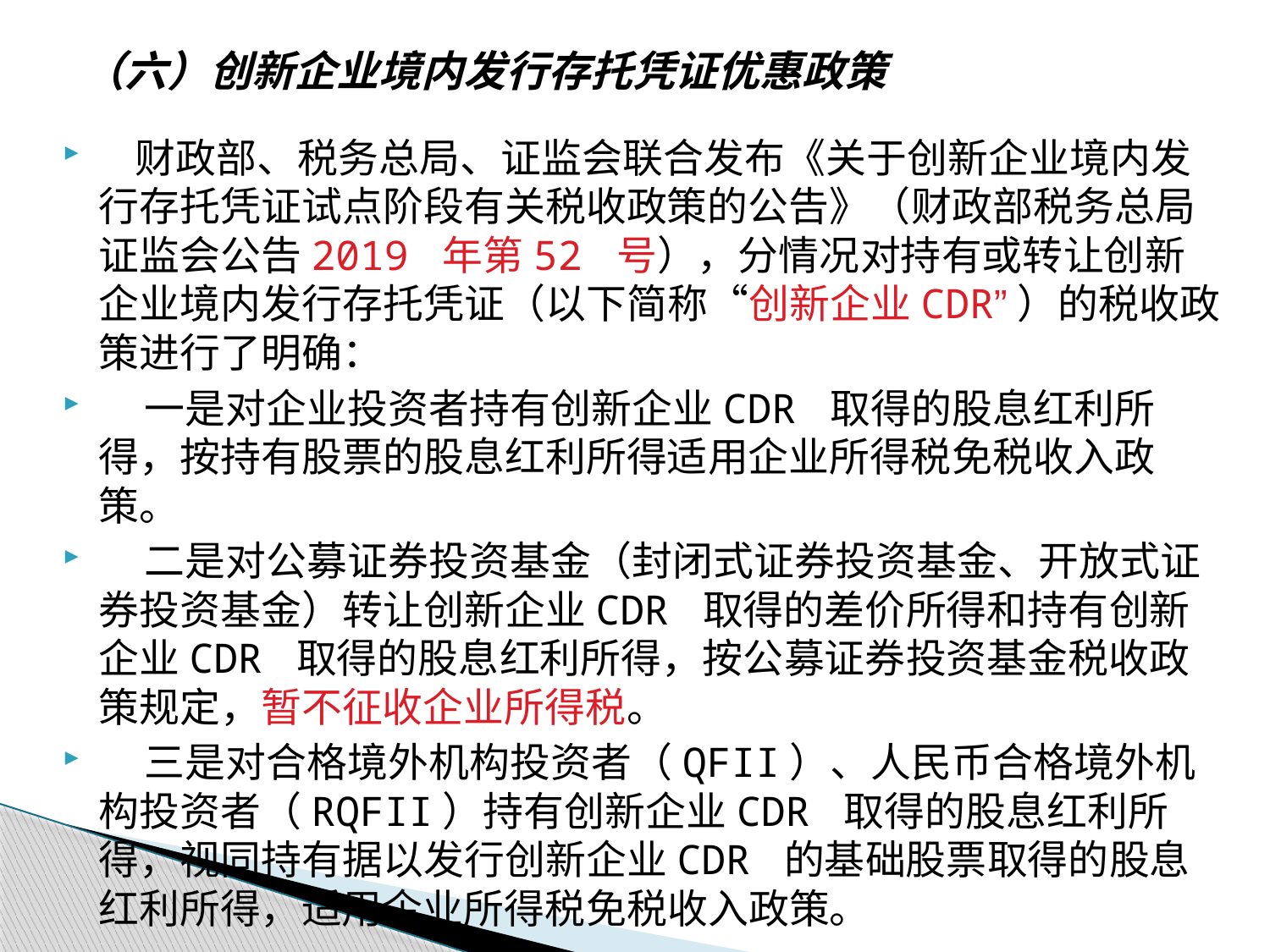

# （六）创新企业境内发行存托凭证优惠政策
   财政部、税务总局、证监会联合发布《关于创新企业境内发行存托凭证试点阶段有关税收政策的公告》（财政部税务总局 证监会公告2019 年第52 号），分情况对持有或转让创新企业境内发行存托凭证（以下简称“创新企业CDR”）的税收政策进行了明确：
    一是对企业投资者持有创新企业CDR 取得的股息红利所得，按持有股票的股息红利所得适用企业所得税免税收入政策。
    二是对公募证券投资基金（封闭式证券投资基金、开放式证券投资基金）转让创新企业CDR 取得的差价所得和持有创新企业CDR 取得的股息红利所得，按公募证券投资基金税收政策规定，暂不征收企业所得税。
    三是对合格境外机构投资者（QFII）、人民币合格境外机构投资者（RQFII）持有创新企业CDR 取得的股息红利所得，视同持有据以发行创新企业CDR 的基础股票取得的股息红利所得，适用企业所得税免税收入政策。